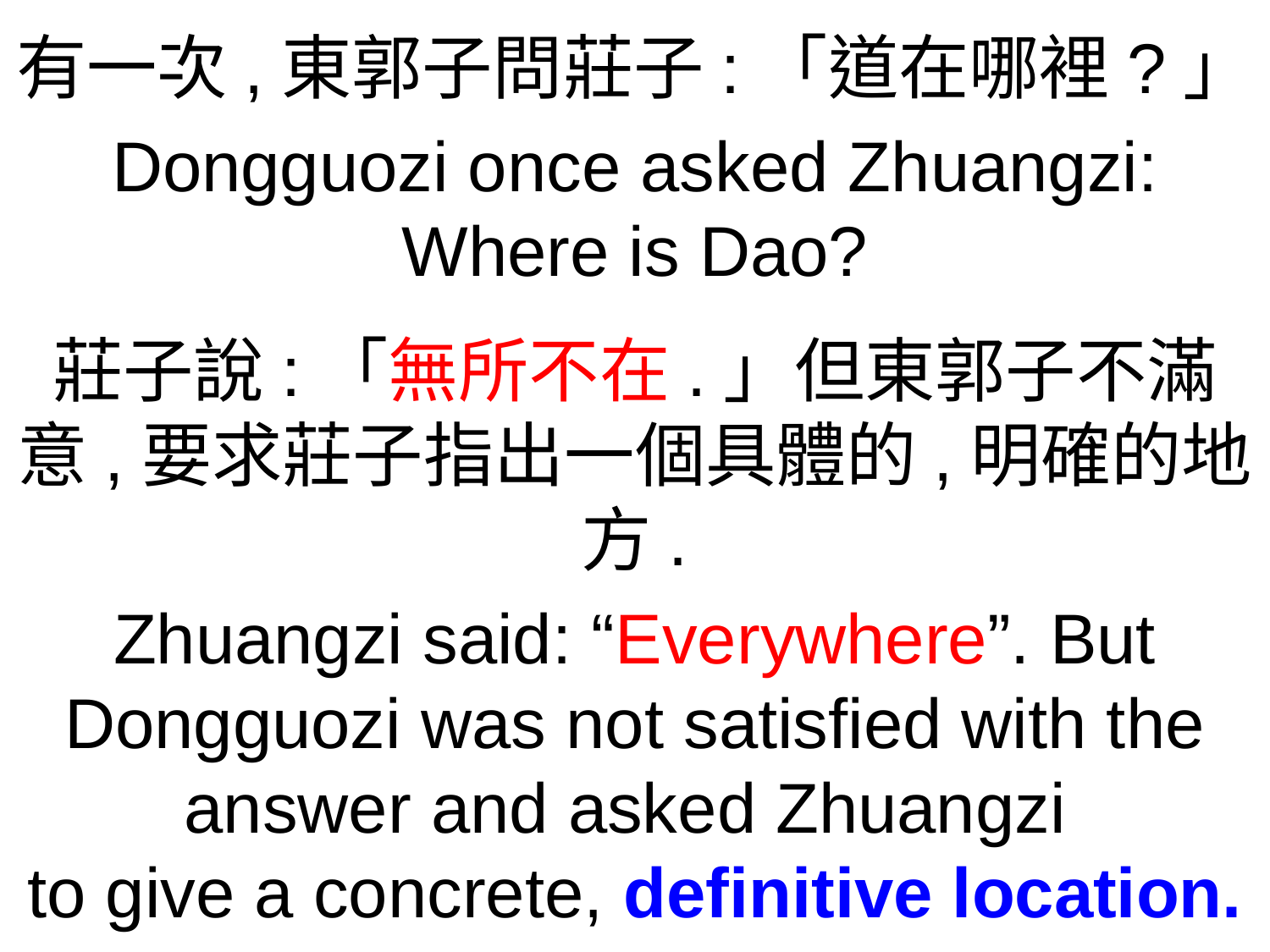

有一次,東郭子問莊子:「道在哪裡?」
Dongguozi once asked Zhuangzi: Where is Dao?
莊子說:「無所不在.」但東郭子不滿意,要求莊子指出一個具體的,明確的地方.
Zhuangzi said: “Everywhere”. But Dongguozi was not satisfied with the answer and asked Zhuangzi
to give a concrete, definitive location.